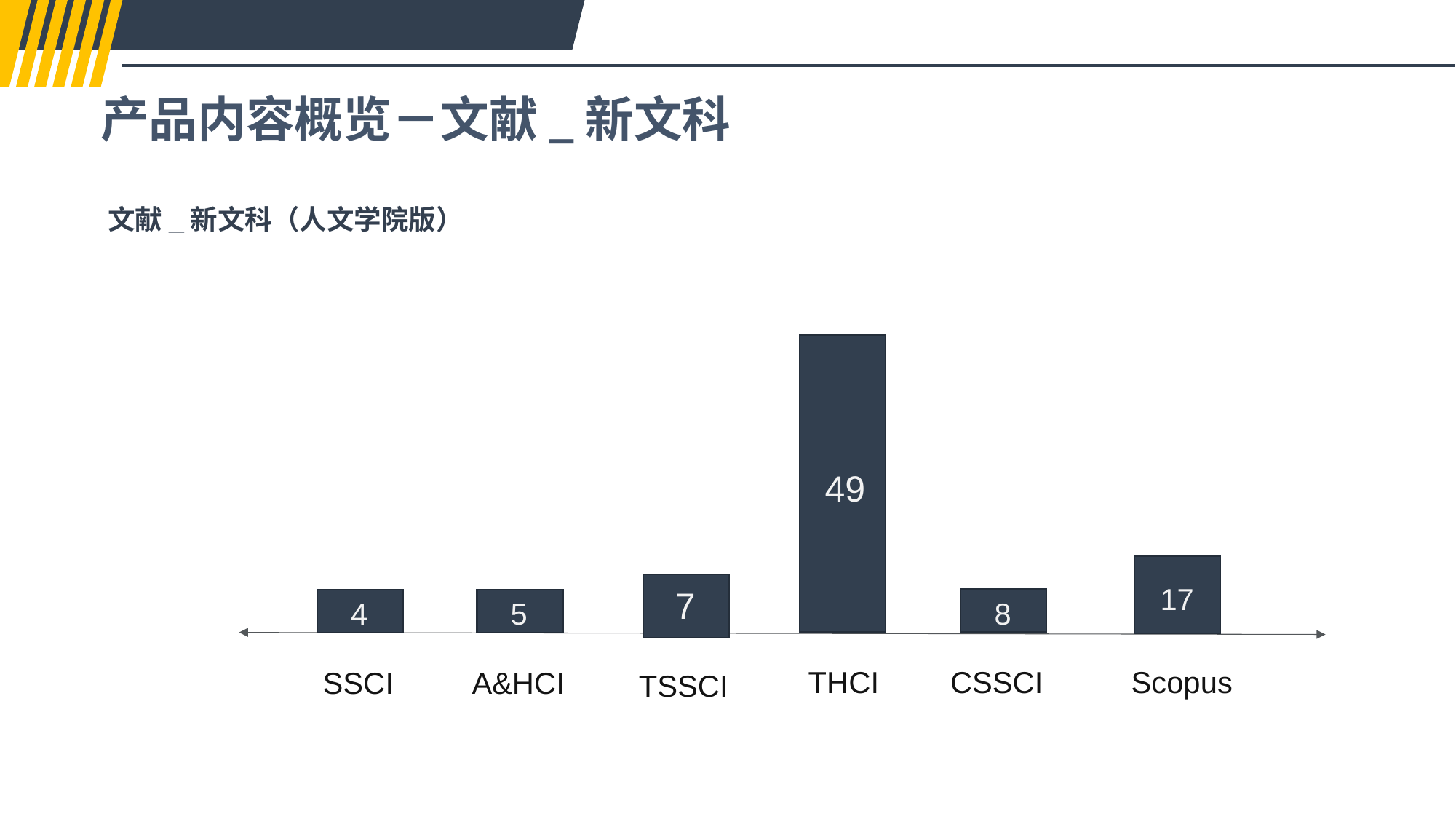

产品内容概览－文献_新文科
文献_新文科（人文学院版）

49
THCI

17
Scopus

7
TSSCI

8
CSSCI

4
SSCI

5
A&HCI